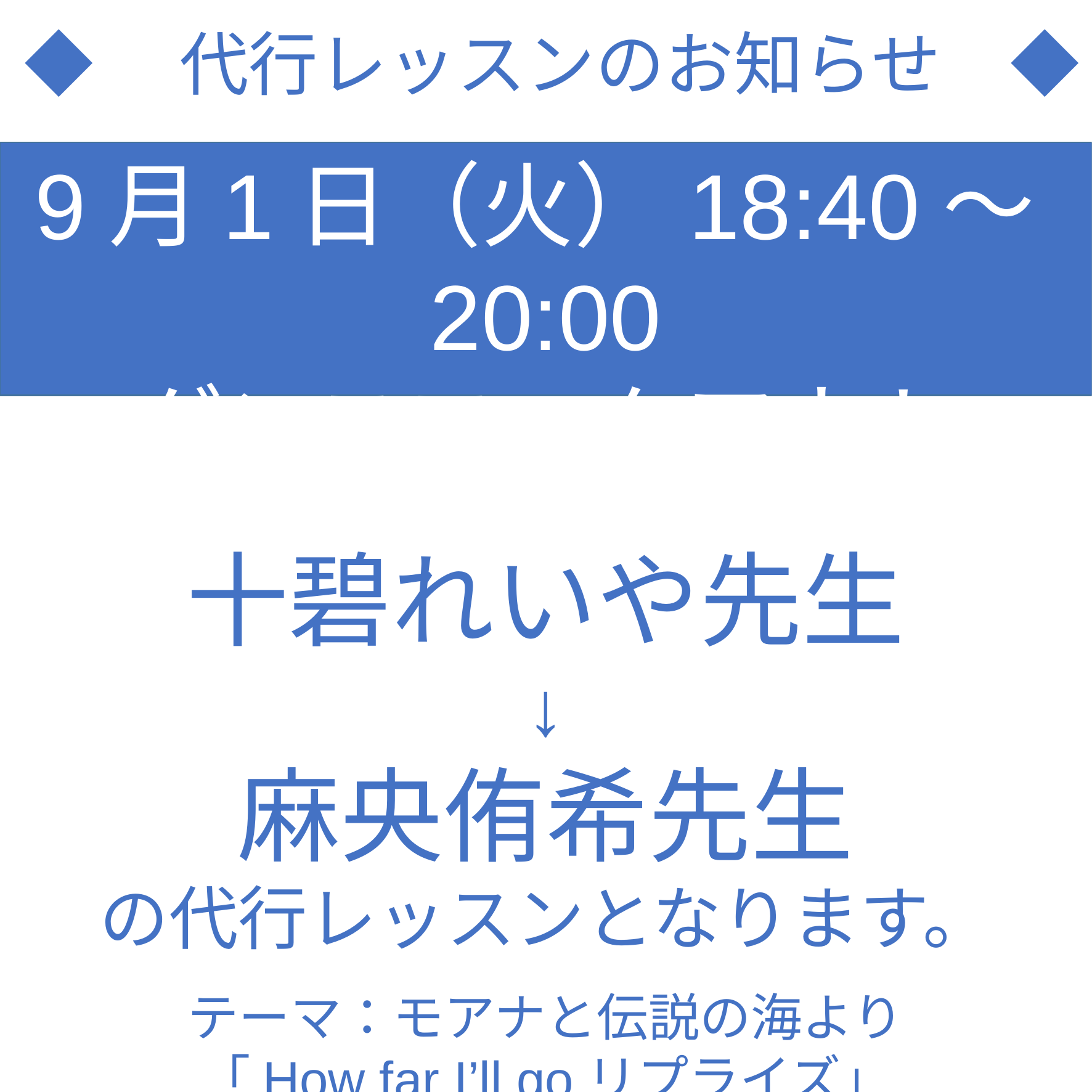

◆　代行レッスンのお知らせ　◆
9月1日（火）18:40～20:00
ダンスワークアウト

十碧れいや先生
↓
麻央侑希先生
の代行レッスンとなります。

テーマ：モアナと伝説の海より
「How far I’ll goリプライズ」
（1回完結の振付です）